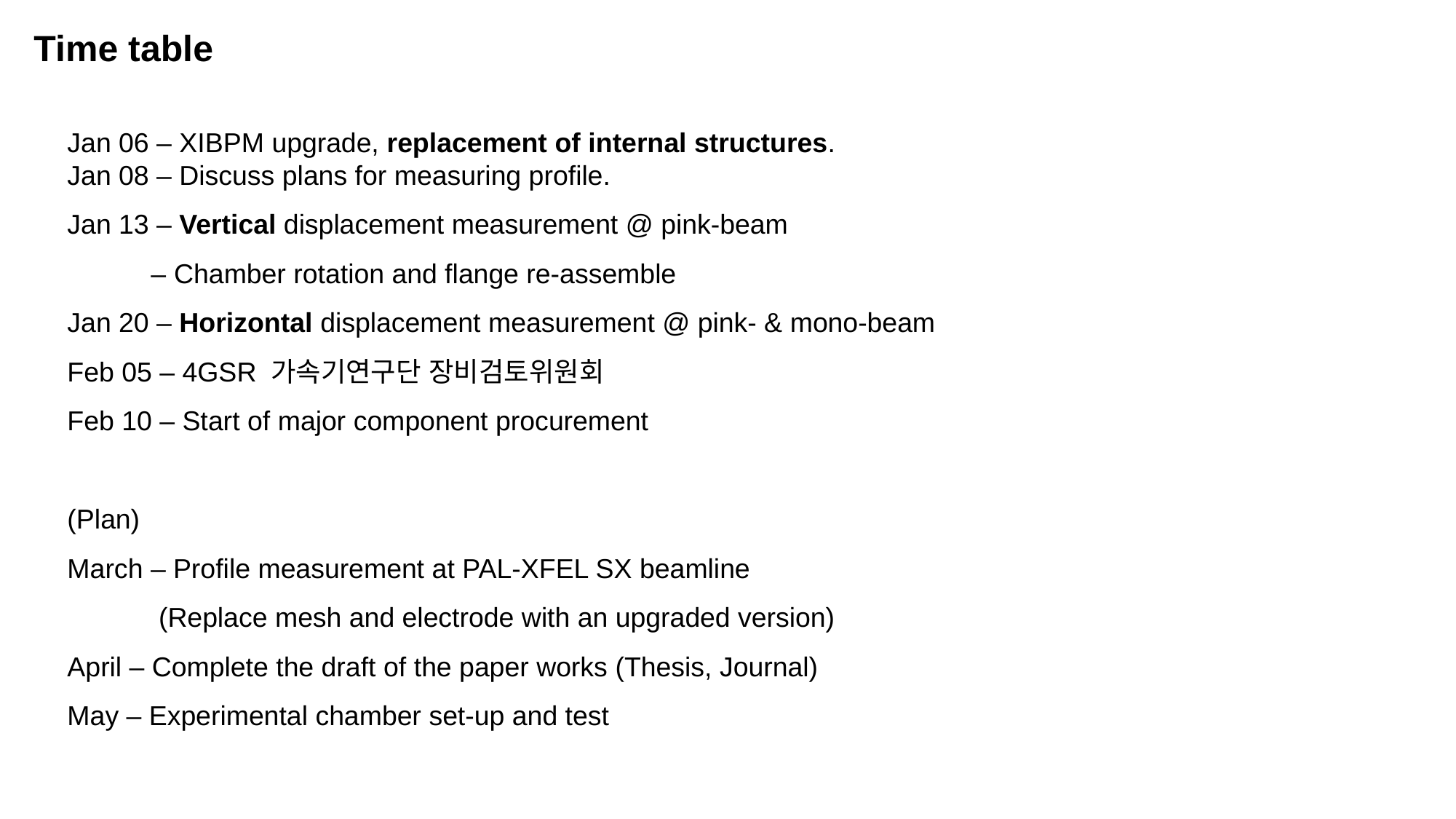

Time table
Jan 06 – XIBPM upgrade, replacement of internal structures.
Jan 08 – Discuss plans for measuring profile.
Jan 13 – Vertical displacement measurement @ pink-beam
           – Chamber rotation and flange re-assemble
Jan 20 – Horizontal displacement measurement @ pink- & mono-beam
Feb 05 – 4GSR 가속기연구단 장비검토위원회
Feb 10 – Start of major component procurement

(Plan)
March – Profile measurement at PAL-XFEL SX beamline
            (Replace mesh and electrode with an upgraded version)
April – Complete the draft of the paper works (Thesis, Journal)
May – Experimental chamber set-up and test